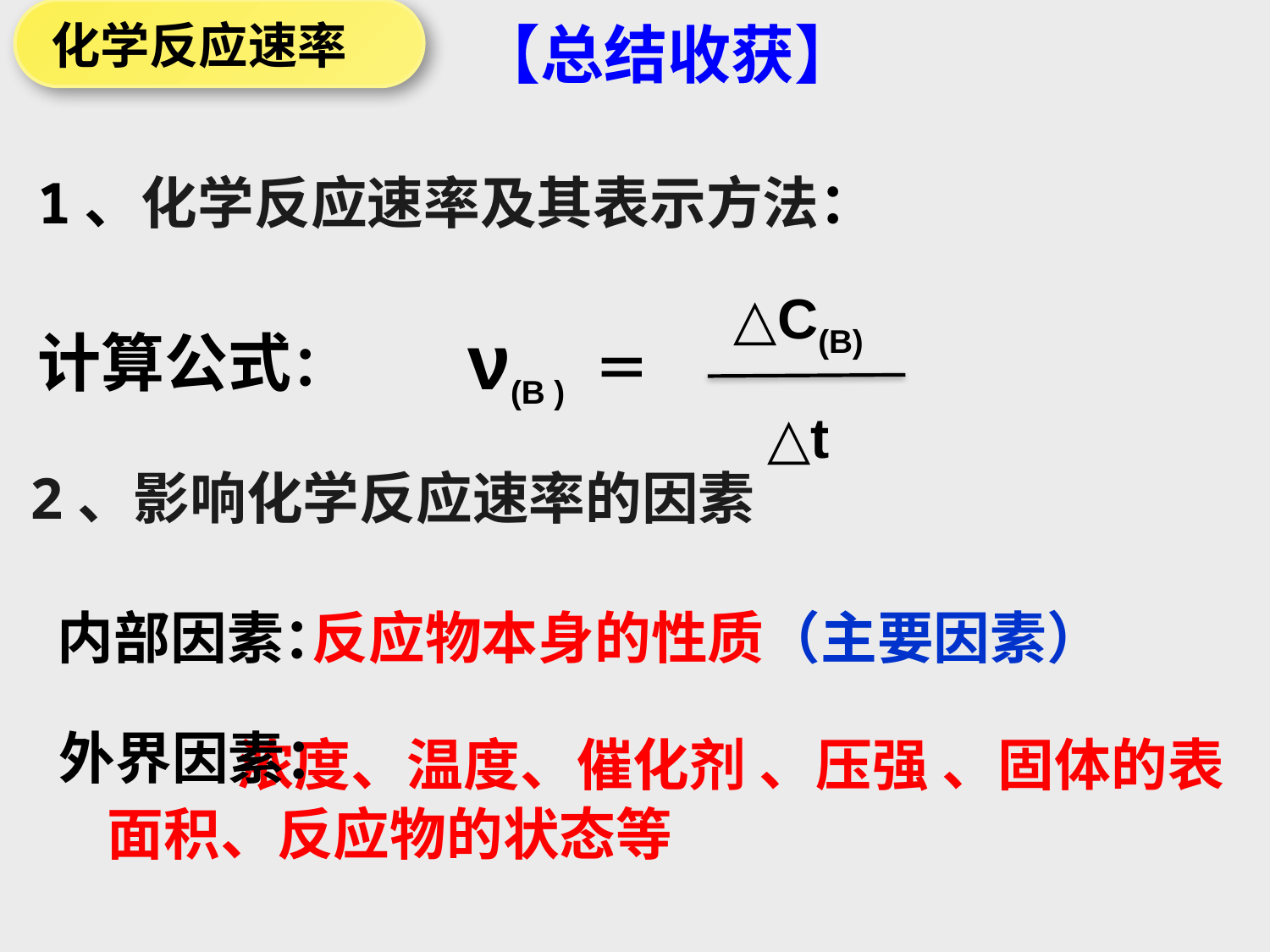

化学反应速率
【总结收获】
1、化学反应速率及其表示方法：
△C(B)
ν(B ) ＝

△t
计算公式：
# 2、影响化学反应速率的因素
内部因素：
反应物本身的性质（主要因素）
外界因素：
        浓度、温度、催化剂 、压强 、固体的表面积、反应物的状态等